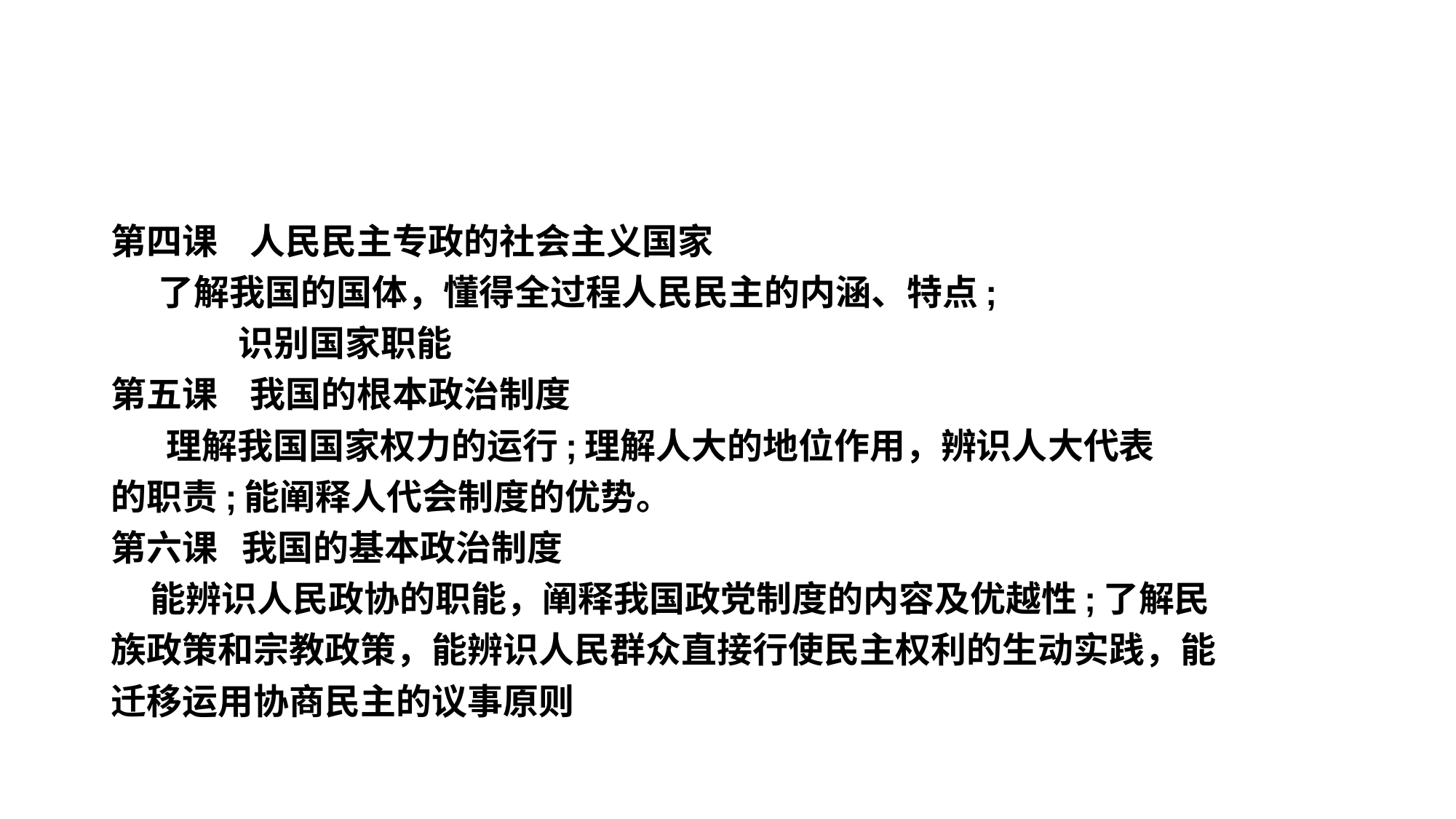

#
第四课    人民民主专政的社会主义国家
     了解我国的国体，懂得全过程人民民主的内涵、特点;
               识别国家职能
第五课    我国的根本政治制度
      理解我国国家权力的运行;理解人大的地位作用，辨识人大代表
的职责;能阐释人代会制度的优势。
第六课   我国的基本政治制度
    能辨识人民政协的职能，阐释我国政党制度的内容及优越性;了解民
族政策和宗教政策，能辨识人民群众直接行使民主权利的生动实践，能
迁移运用协商民主的议事原则